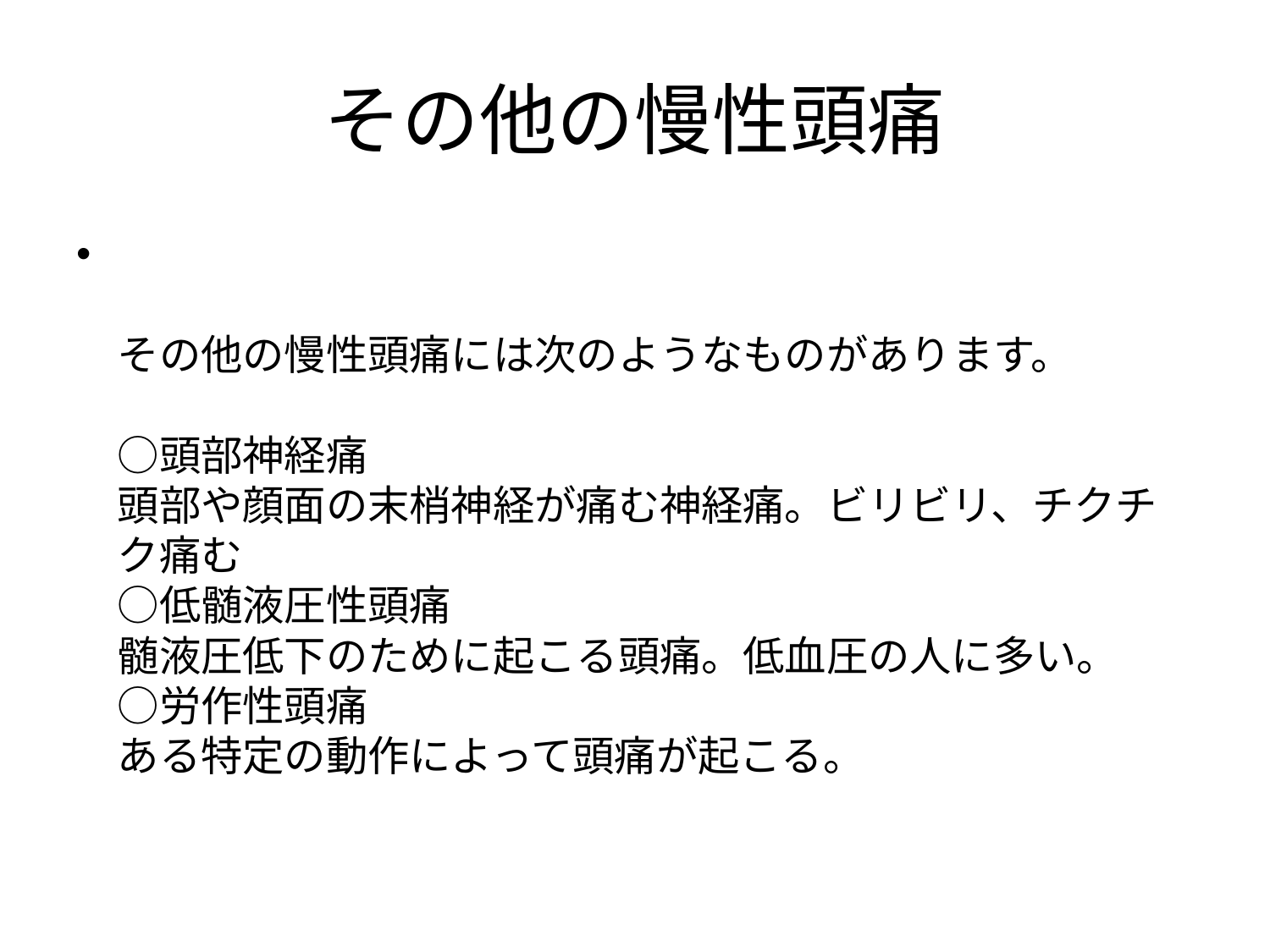

# その他の慢性頭痛
その他の慢性頭痛には次のようなものがあります。
○頭部神経痛
頭部や顔面の末梢神経が痛む神経痛。ビリビリ、チクチク痛む
○低髄液圧性頭痛
髄液圧低下のために起こる頭痛。低血圧の人に多い。
○労作性頭痛
ある特定の動作によって頭痛が起こる。